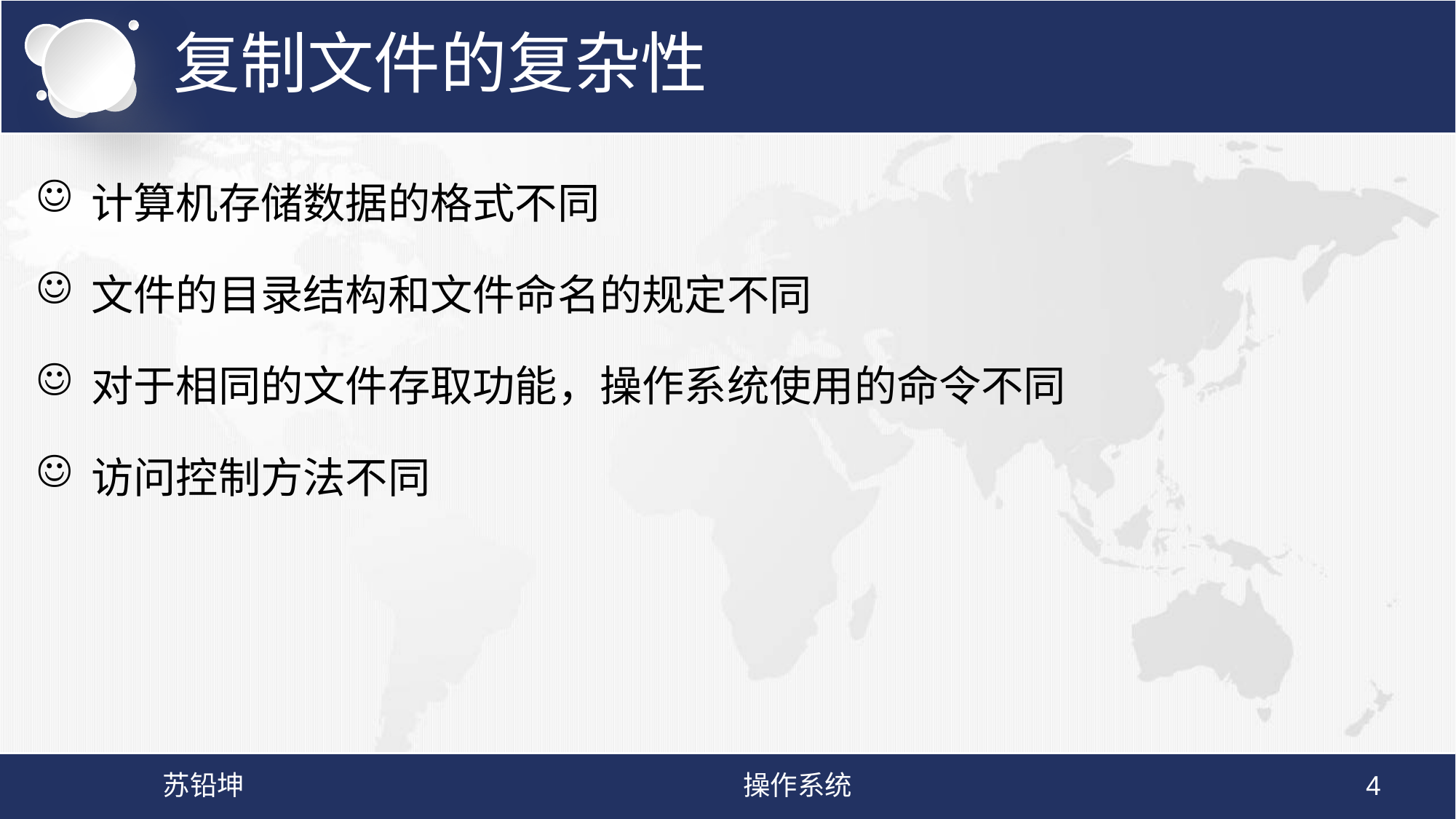

# 复制文件的复杂性

计算机存储数据的格式不同
文件的目录结构和文件命名的规定不同
对于相同的文件存取功能，操作系统使用的命令不同
访问控制方法不同
苏铅坤
操作系统
4